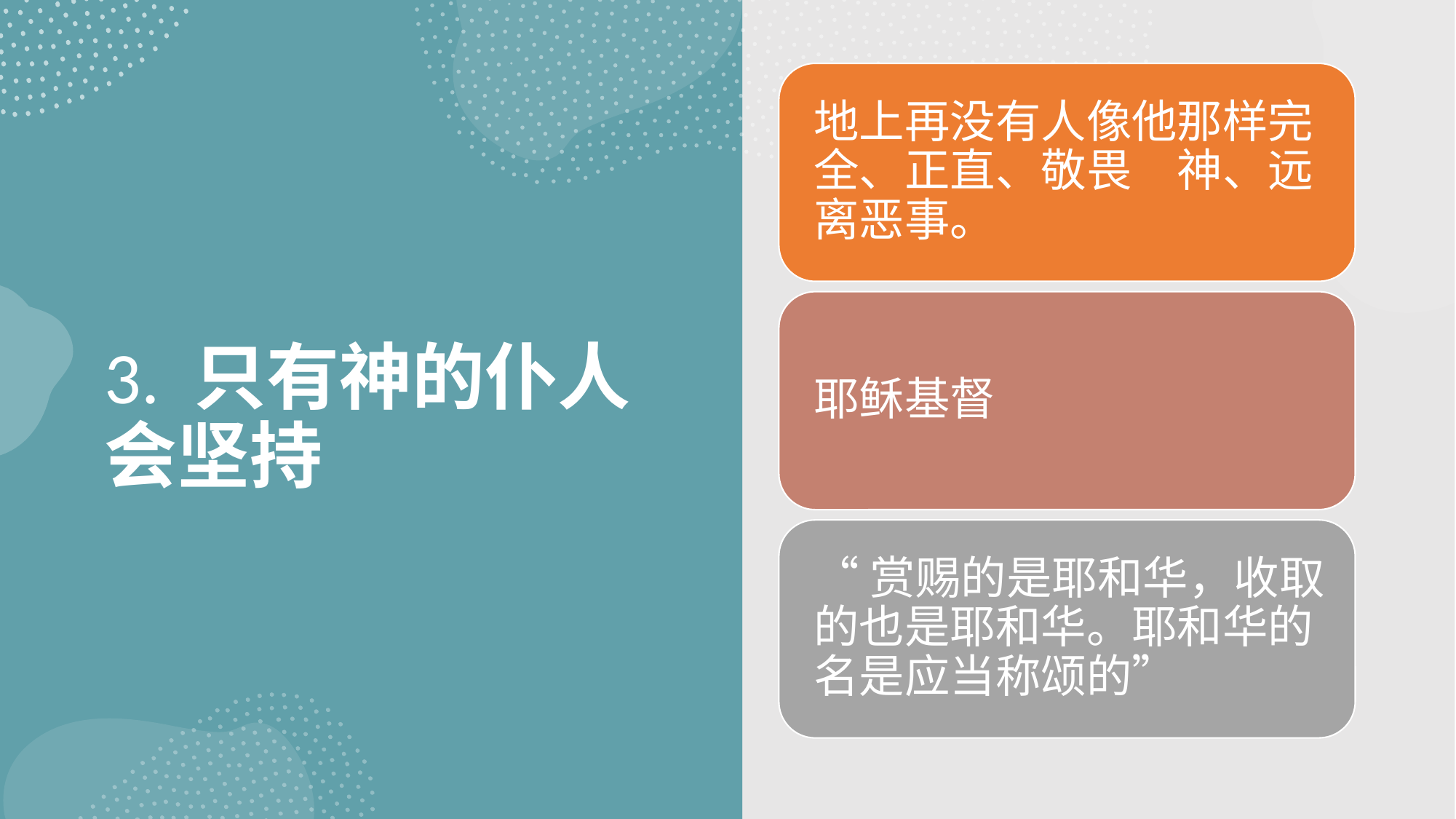

地上再没有人像他那样完全、正直、敬畏　神、远离恶事。
耶稣基督
“赏赐的是耶和华，收取的也是耶和华。耶和华的名是应当称颂的”
# 3. 只有神的仆人会坚持